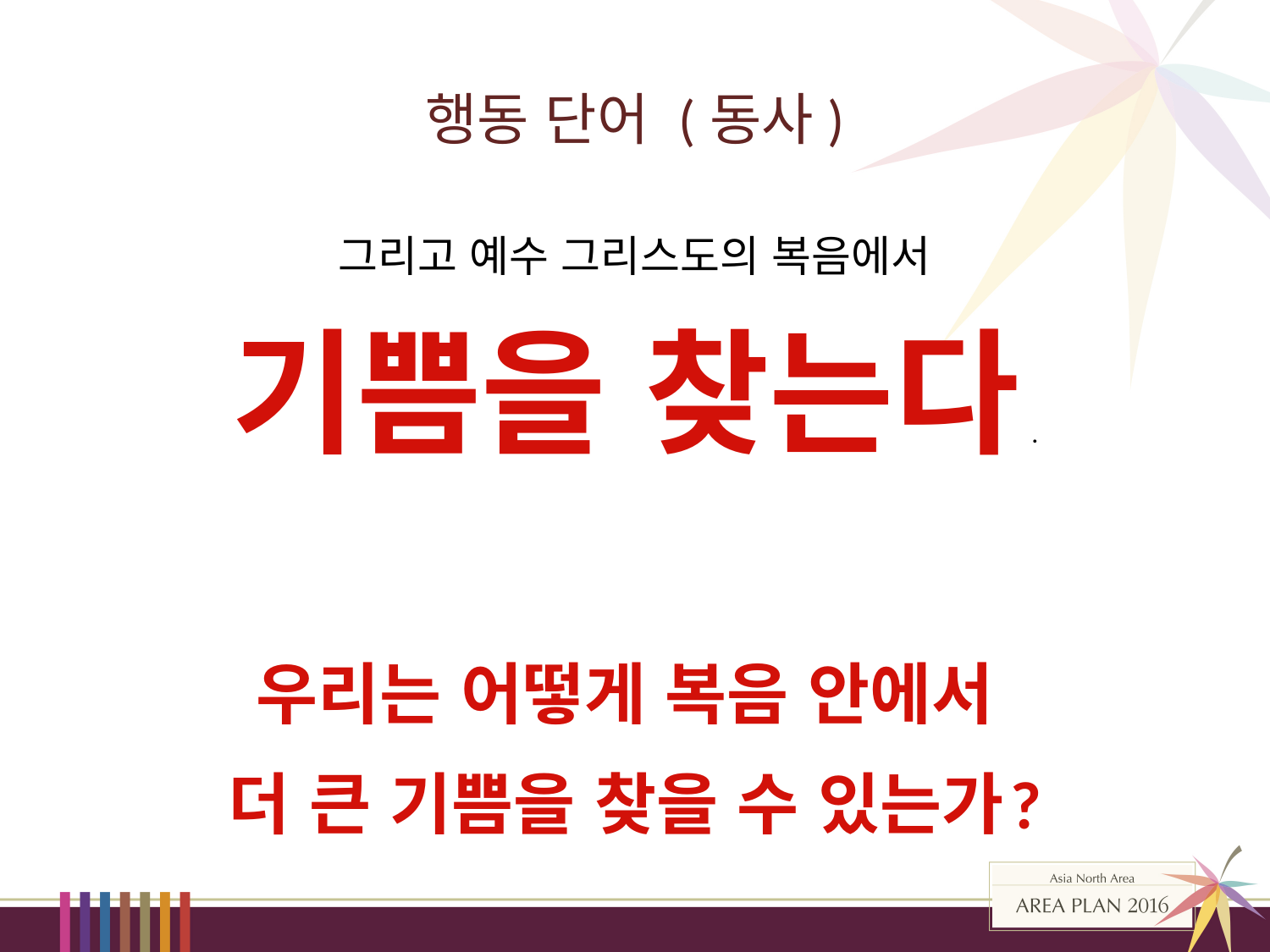

# 행동 단어 (동사)
그리고 예수 그리스도의 복음에서
기쁨을 찾는다.

우리는 어떻게 복음 안에서
더 큰 기쁨을 찾을 수 있는가?